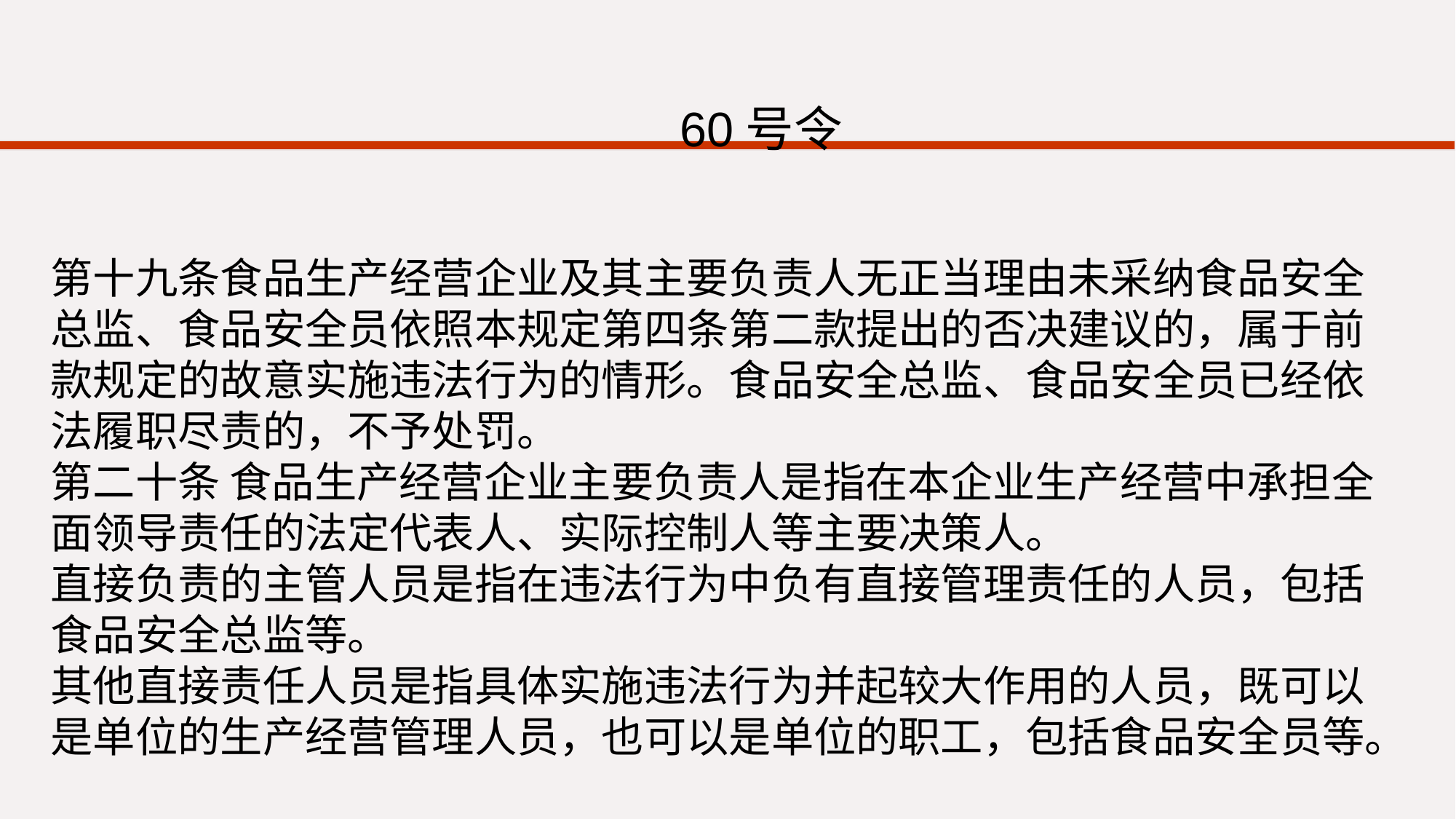

60号令
第十九条食品生产经营企业及其主要负责人无正当理由未采纳食品安全总监、食品安全员依照本规定第四条第二款提出的否决建议的，属于前款规定的故意实施违法行为的情形。食品安全总监、食品安全员已经依法履职尽责的，不予处罚。
第二十条 食品生产经营企业主要负责人是指在本企业生产经营中承担全面领导责任的法定代表人、实际控制人等主要决策人。
直接负责的主管人员是指在违法行为中负有直接管理责任的人员，包括食品安全总监等。
其他直接责任人员是指具体实施违法行为并起较大作用的人员，既可以是单位的生产经营管理人员，也可以是单位的职工，包括食品安全员等。